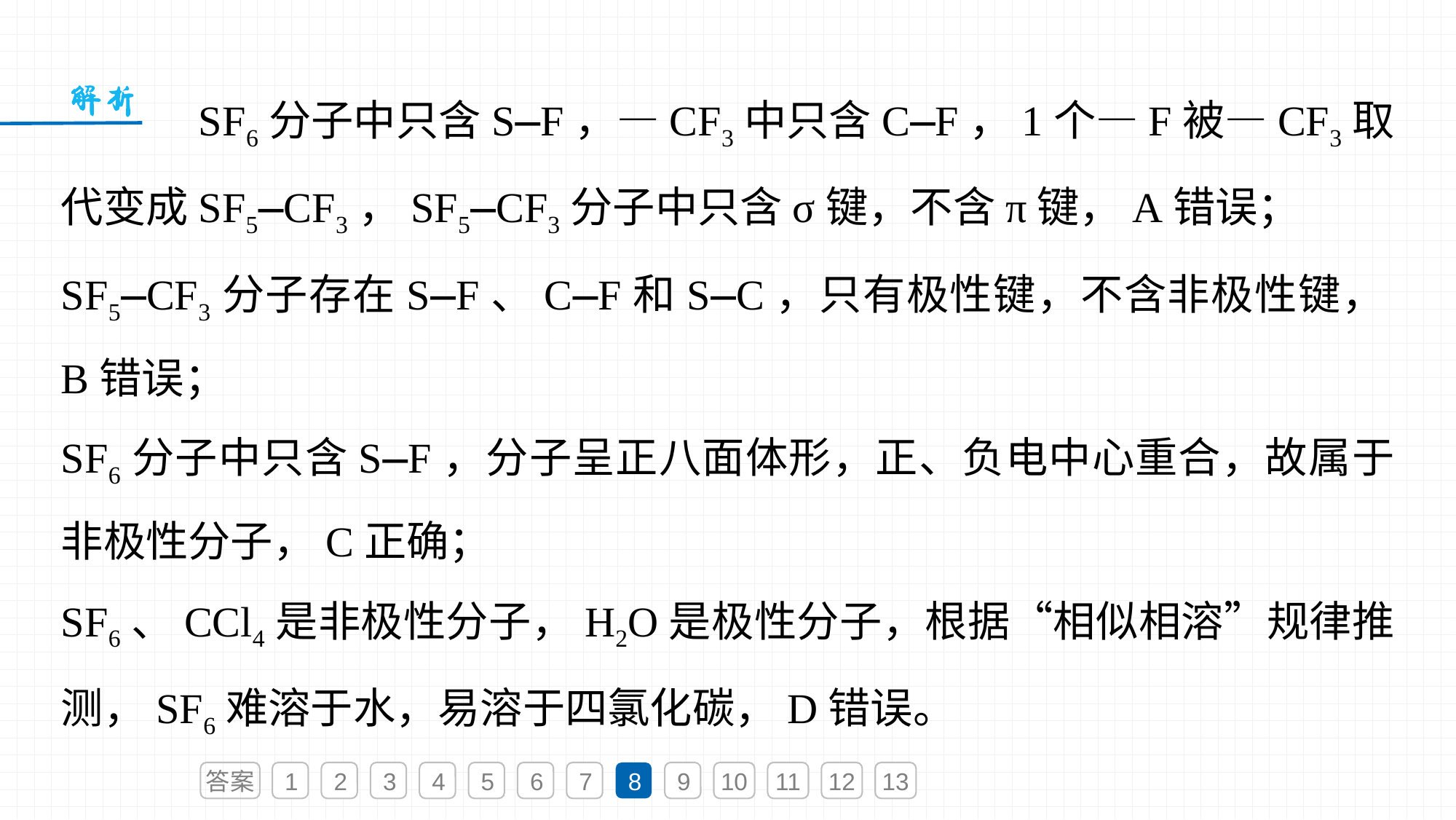

SF6分子中只含S—F，—CF3中只含C—F，1个—F被—CF3取代变成SF5—CF3，SF5—CF3分子中只含σ键，不含π键，A错误；
SF5—CF3分子存在S—F、C—F和S—C，只有极性键，不含非极性键，B错误；
SF6分子中只含S—F，分子呈正八面体形，正、负电中心重合，故属于非极性分子，C正确；
SF6、CCl4是非极性分子，H2O是极性分子，根据“相似相溶”规律推测，SF6难溶于水，易溶于四氯化碳，D错误。

答案
1
2
3
4
5
6
7
8
9
10
11
12
13